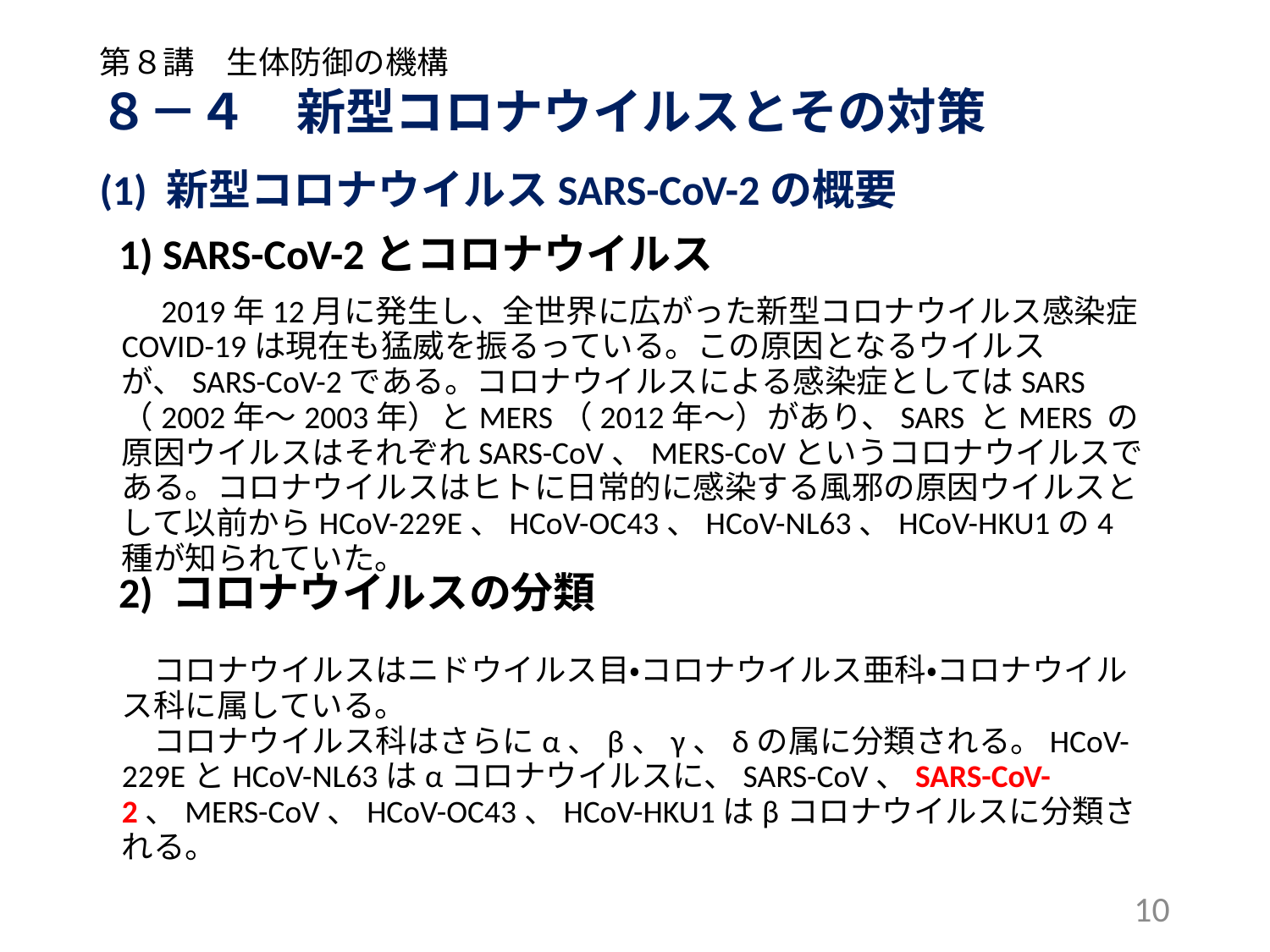

第８講　生体防御の機構

８－４　新型コロナウイルスとその対策

(1) 新型コロナウイルスSARS-CoV-2の概要

  1) SARS-CoV-2とコロナウイルス

  2) コロナウイルスの分類

　2019年12月に発生し、全世界に広がった新型コロナウイルス感染症COVID-19は現在も猛威を振るっている。この原因となるウイルスが、SARS-CoV-2である。コロナウイルスによる感染症としてはSARS （2002年～2003年）とMERS（2012年～）があり、SARS とMERS の原因ウイルスはそれぞれSARS-CoV、MERS-CoVというコロナウイルスである。コロナウイルスはヒトに日常的に感染する風邪の原因ウイルスとして以前からHCoV-229E、HCoV-OC43、HCoV-NL63、HCoV-HKU1の4種が知られていた。

　コロナウイルスはニドウイルス目・コロナウイルス亜科・コロナウイルス科に属している。
　コロナウイルス科はさらにα、β、γ、δの属に分類される。HCoV-229EとHCoV-NL63はαコロナウイルスに、SARS-CoV、SARS-CoV-2、MERS-CoV、HCoV-OC43、HCoV-HKU1はβコロナウイルスに分類される。

10